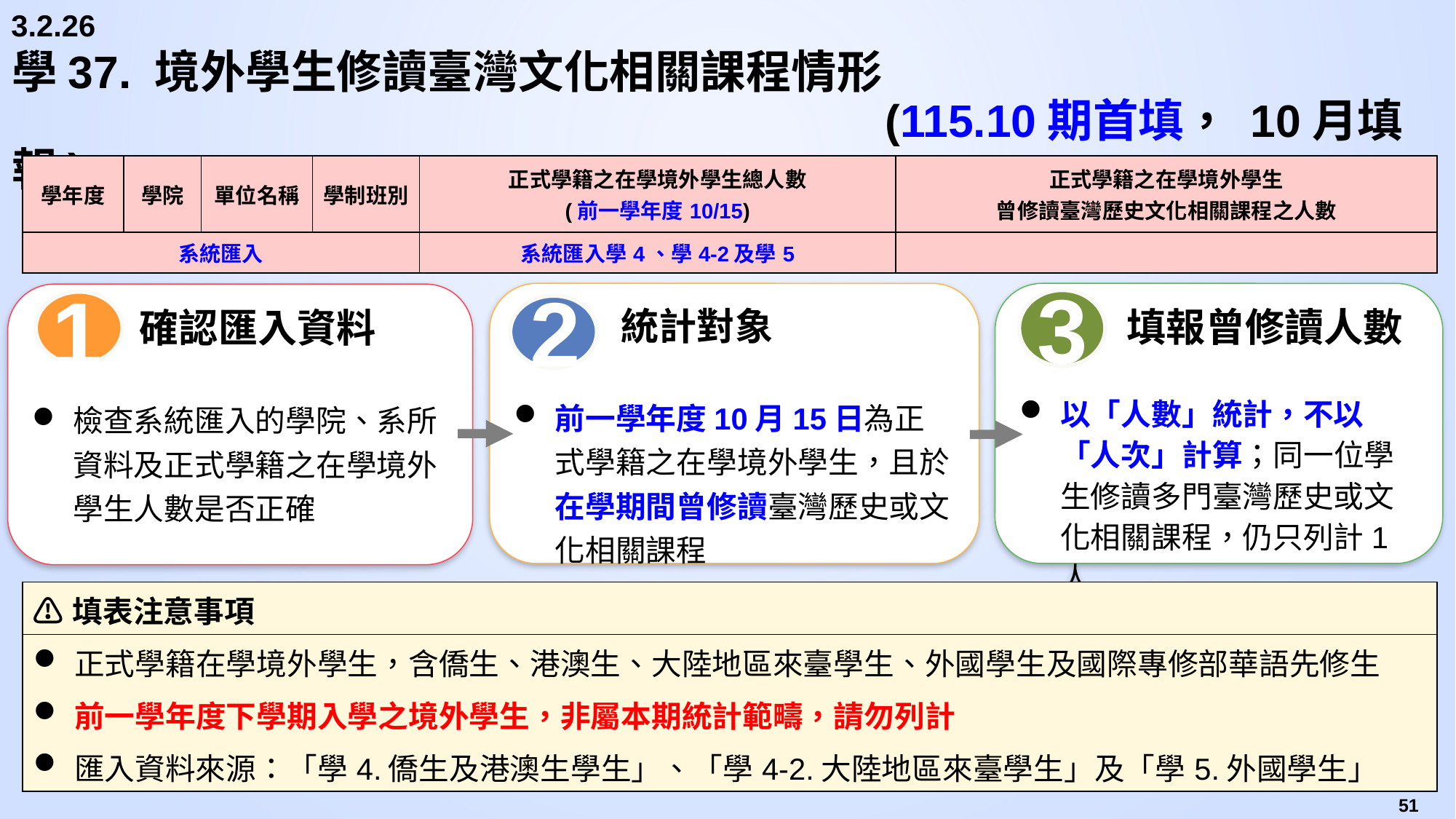

3.2.26
# 學37. 境外學生修讀臺灣文化相關課程情形 (115.10期首填， 10月填報)
| 學年度 | 學院 | 單位名稱 | 學制班別 | 正式學籍之在學境外學生總人數 (前一學年度10/15) | 正式學籍之在學境外學生 曾修讀臺灣歷史文化相關課程之人數 |
| --- | --- | --- | --- | --- | --- |
| 系統匯入 |  |  |  | 系統匯入學4、學4-2及學5 |  |
統計對象

前一學年度10月15日為正式學籍之在學境外學生，且於在學期間曾修讀臺灣歷史或文化相關課程

2
填報曾修讀人數

以「人數」統計，不以「人次」計算；同一位學生修讀多門臺灣歷史或文化相關課程，仍只列計1人

3
確認匯入資料

檢查系統匯入的學院、系所資料及正式學籍之在學境外學生人數是否正確

1
| ⚠️填表注意事項 |
| --- |
| 正式學籍在學境外學生，含僑生、港澳生、大陸地區來臺學生、外國學生及國際專修部華語先修生 |
| 前一學年度下學期入學之境外學生，非屬本期統計範疇，請勿列計 |
| 匯入資料來源：「學4.僑生及港澳生學生」、「學4-2.大陸地區來臺學生」及「學5.外國學生」 |